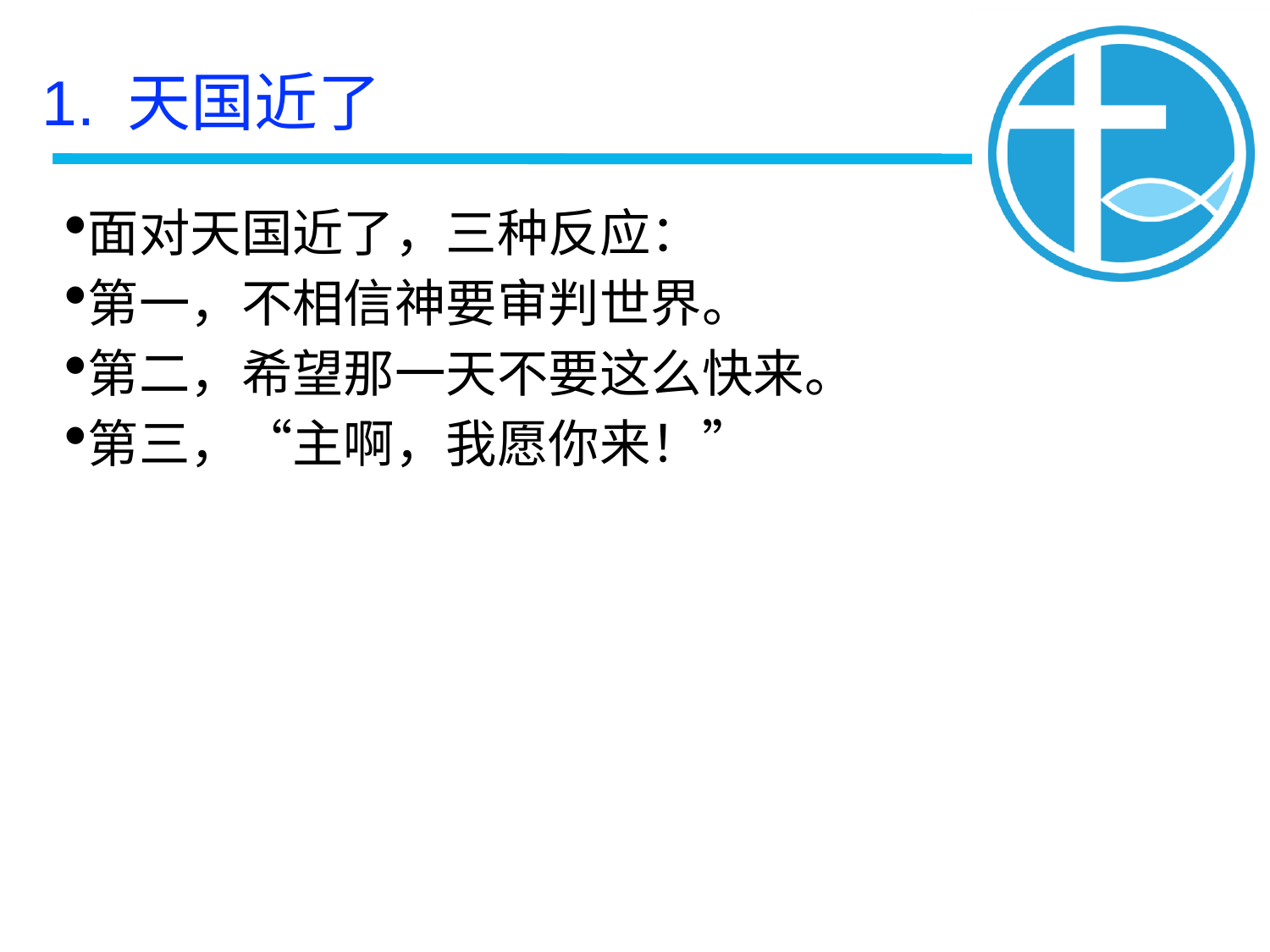

1. 天国近了
面对天国近了，三种反应：
第一，不相信神要审判世界。
第二，希望那一天不要这么快来。
第三，“主啊，我愿你来！”